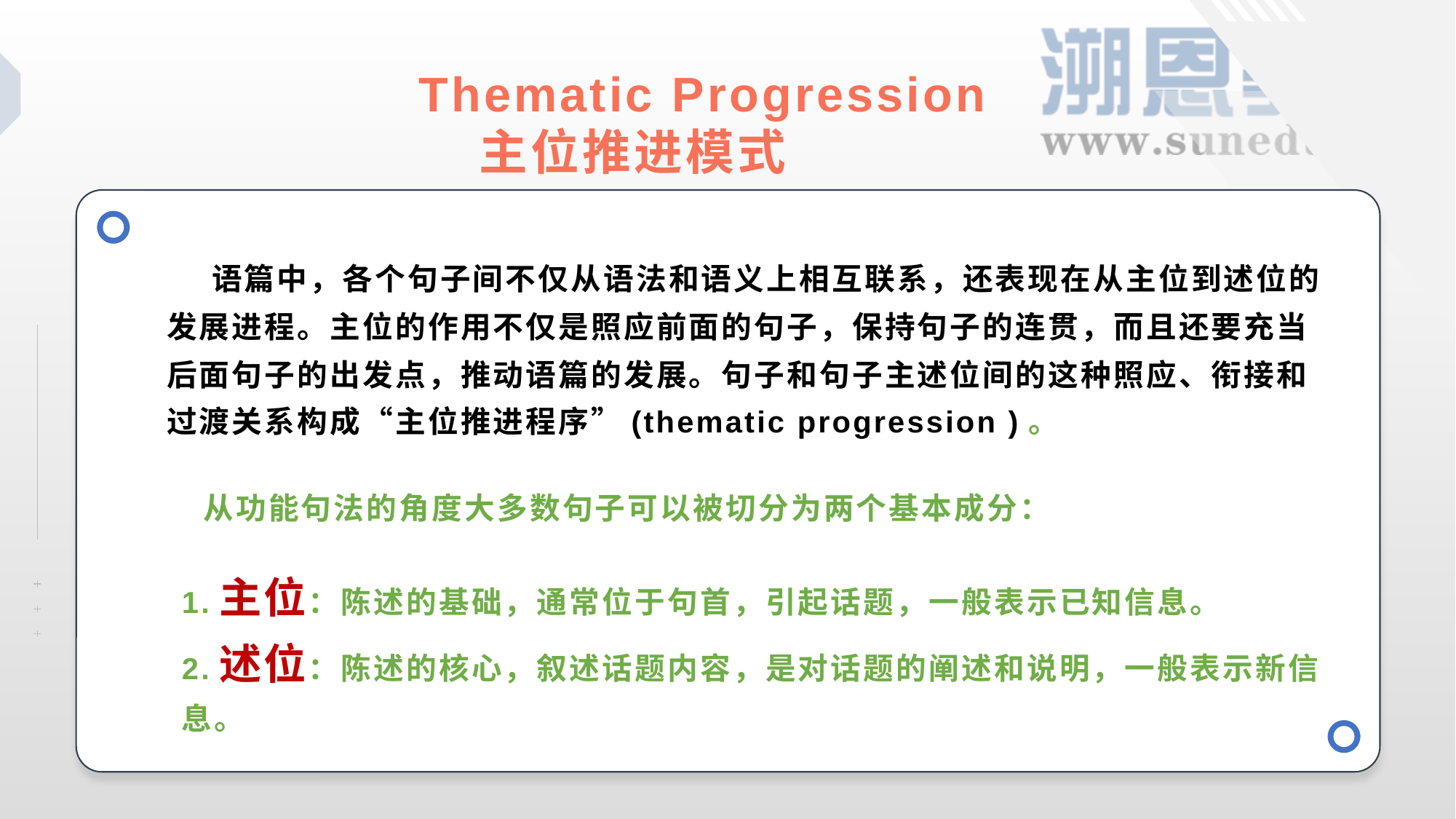

Thematic Progression
                         主位推进模式

    语篇中，各个句子间不仅从语法和语义上相互联系，还表现在从主位到述位的发展进程。主位的作用不仅是照应前面的句子，保持句子的连贯，而且还要充当后面句子的出发点，推动语篇的发展。句子和句子主述位间的这种照应、衔接和过渡关系构成“主位推进程序”(thematic progression )。
  从功能句法的角度大多数句子可以被切分为两个基本成分：
1.主位：陈述的基础，通常位于句首，引起话题，一般表示已知信息。
2.述位：陈述的核心，叙述话题内容，是对话题的阐述和说明，一般表示新信息。